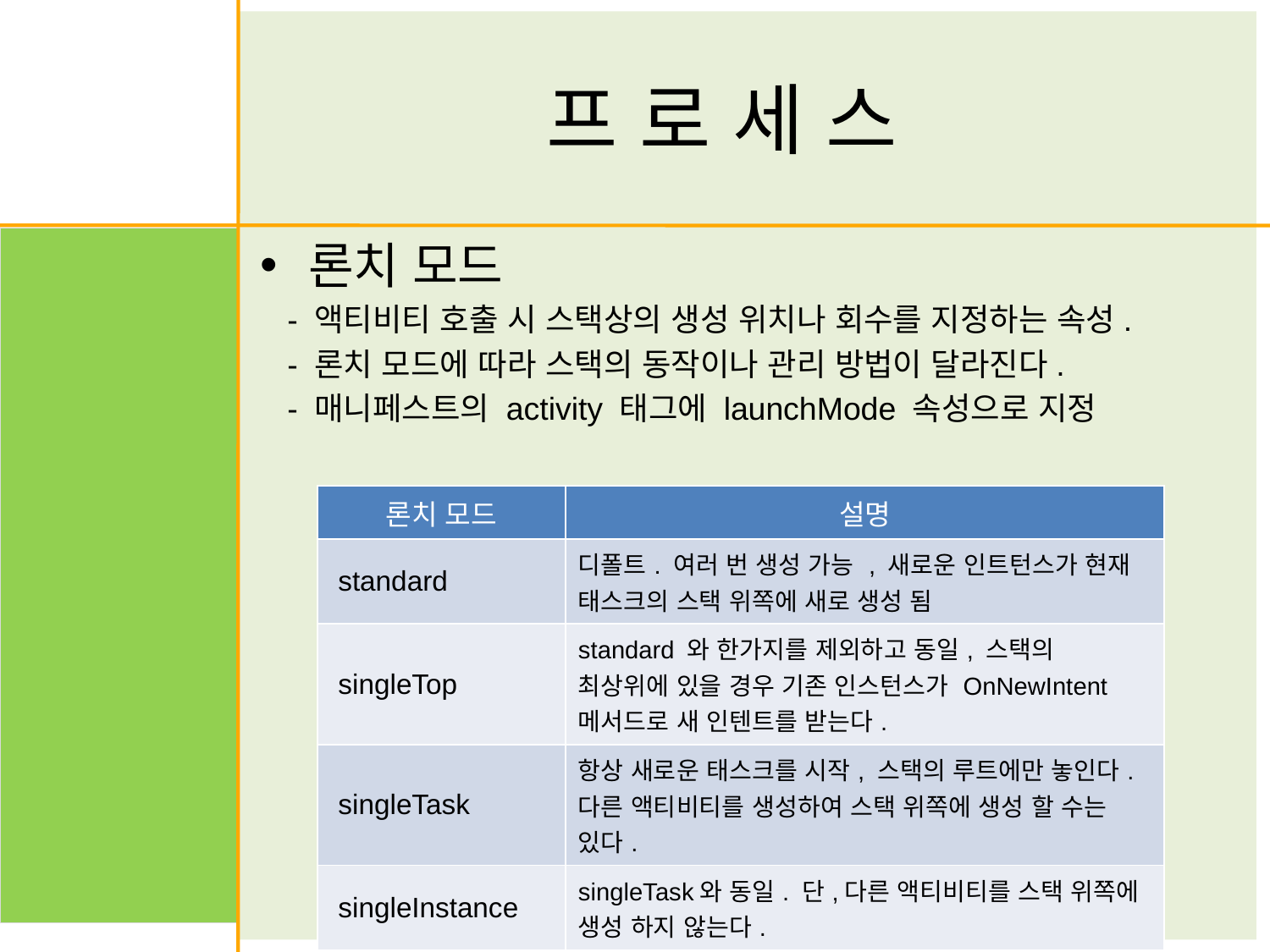

# 프 로 세 스
론치 모드
   - 액티비티 호출 시 스택상의 생성 위치나 회수를 지정하는 속성.
   - 론치 모드에 따라 스택의 동작이나 관리 방법이 달라진다.
   - 매니페스트의 activity 태그에 launchMode 속성으로 지정

| 론치 모드 | 설명 |
| --- | --- |
| standard | 디폴트. 여러 번 생성 가능 , 새로운 인트턴스가 현재 태스크의 스택 위쪽에 새로 생성 됨 |
| singleTop | standard 와 한가지를 제외하고 동일, 스택의 최상위에 있을 경우 기존 인스턴스가 OnNewIntent 메서드로 새 인텐트를 받는다. |
| singleTask | 항상 새로운 태스크를 시작, 스택의 루트에만 놓인다. 다른 액티비티를 생성하여 스택 위쪽에 생성 할 수는 있다. |
| singleInstance | singleTask와 동일. 단,다른 액티비티를 스택 위쪽에 생성 하지 않는다. |